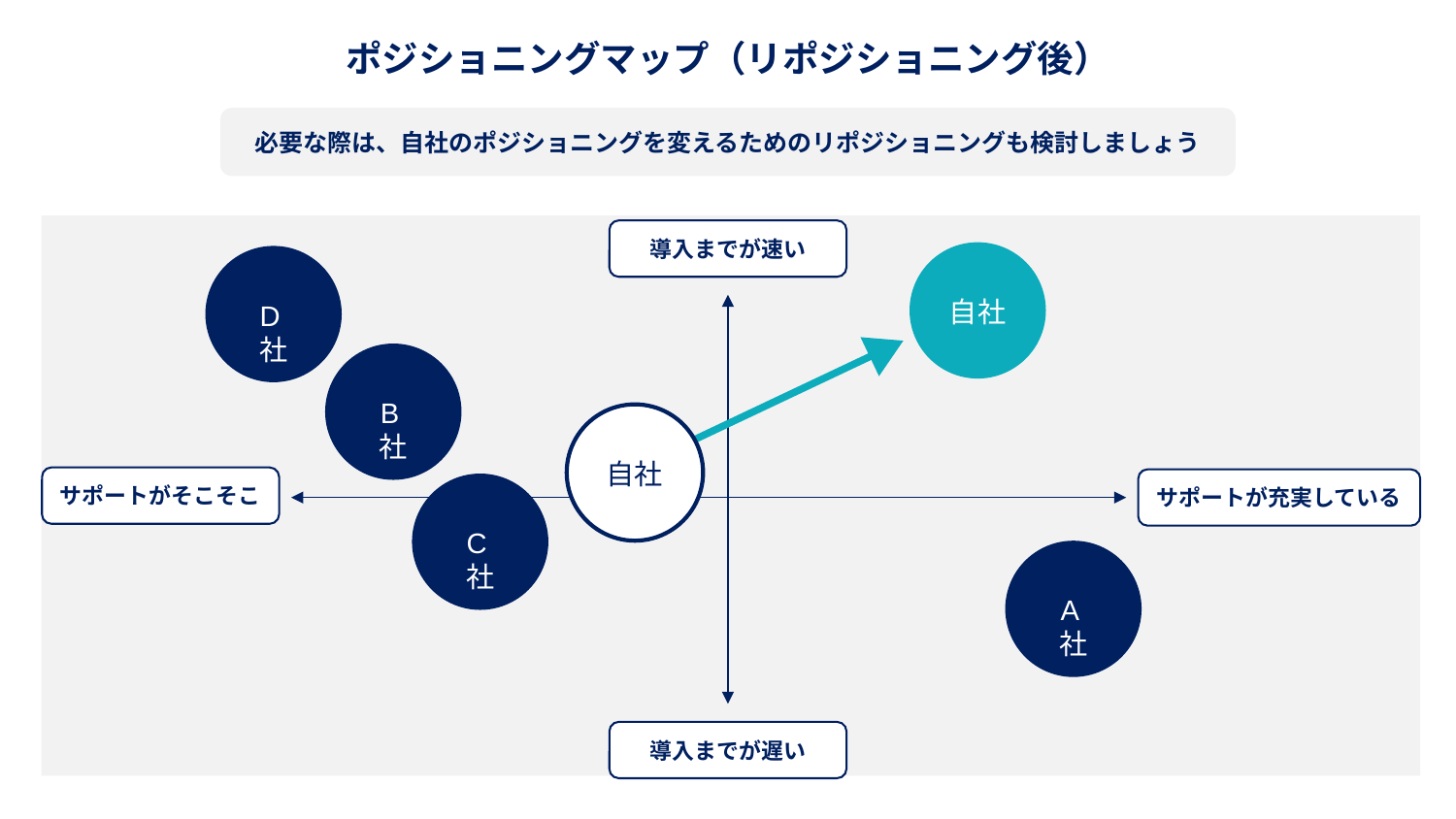

ポジショニングマップ（リポジショニング後）

必要な際は、自社のポジショニングを変えるためのリポジショニングも検討しましょう

導入までが速い

D社
自社

B社

自社
サポートがそこそこ
サポートが充実している

C社

A社
導入までが遅い